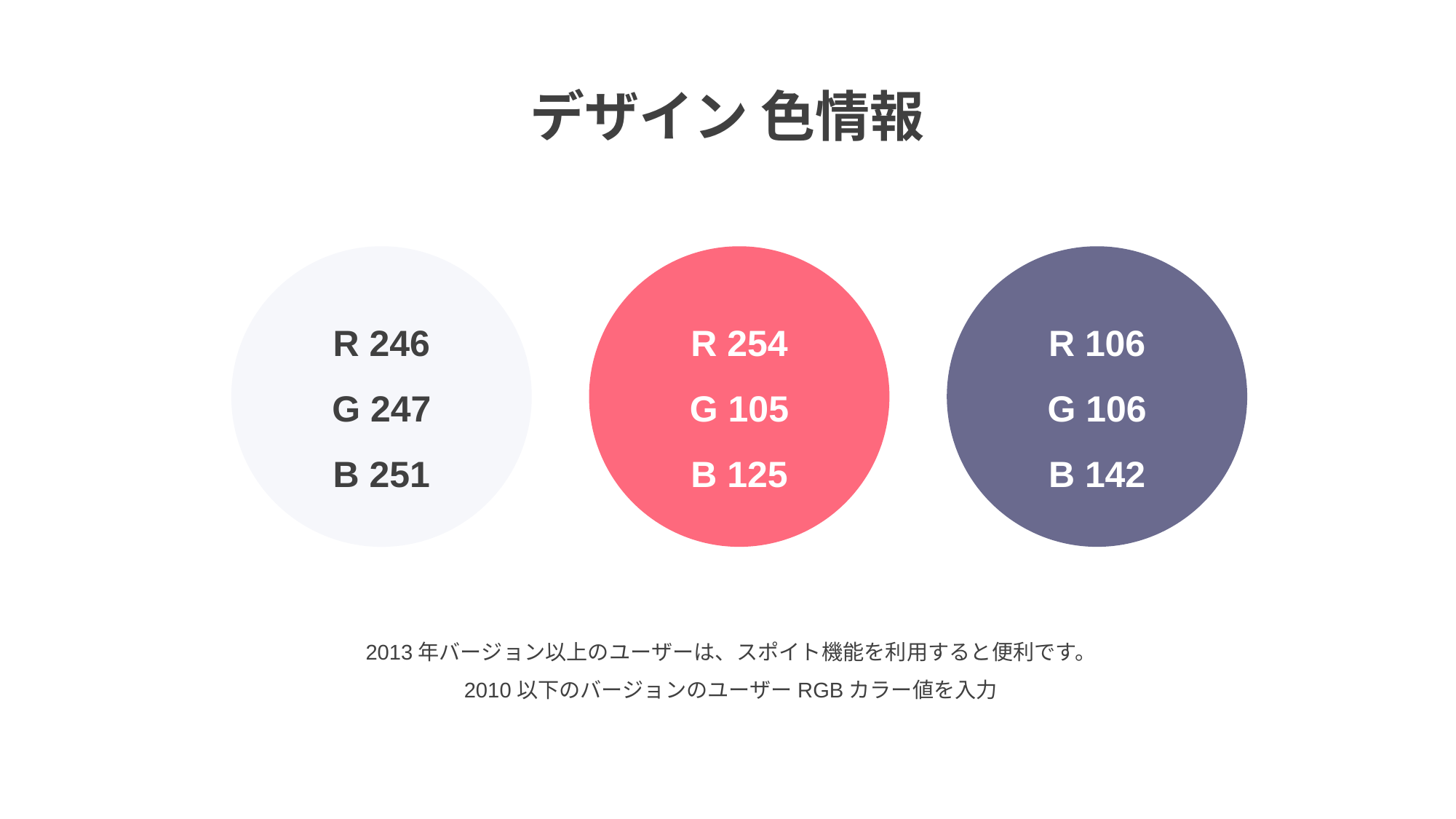

デザイン 色情報
R 246
G 247
B 251
R 254
G 105
B 125
R 106
G 106
B 142
2013年バージョン以上のユーザーは、スポイト機能を利用すると便利です。
2010以下のバージョンのユーザーRGBカラー値を入力